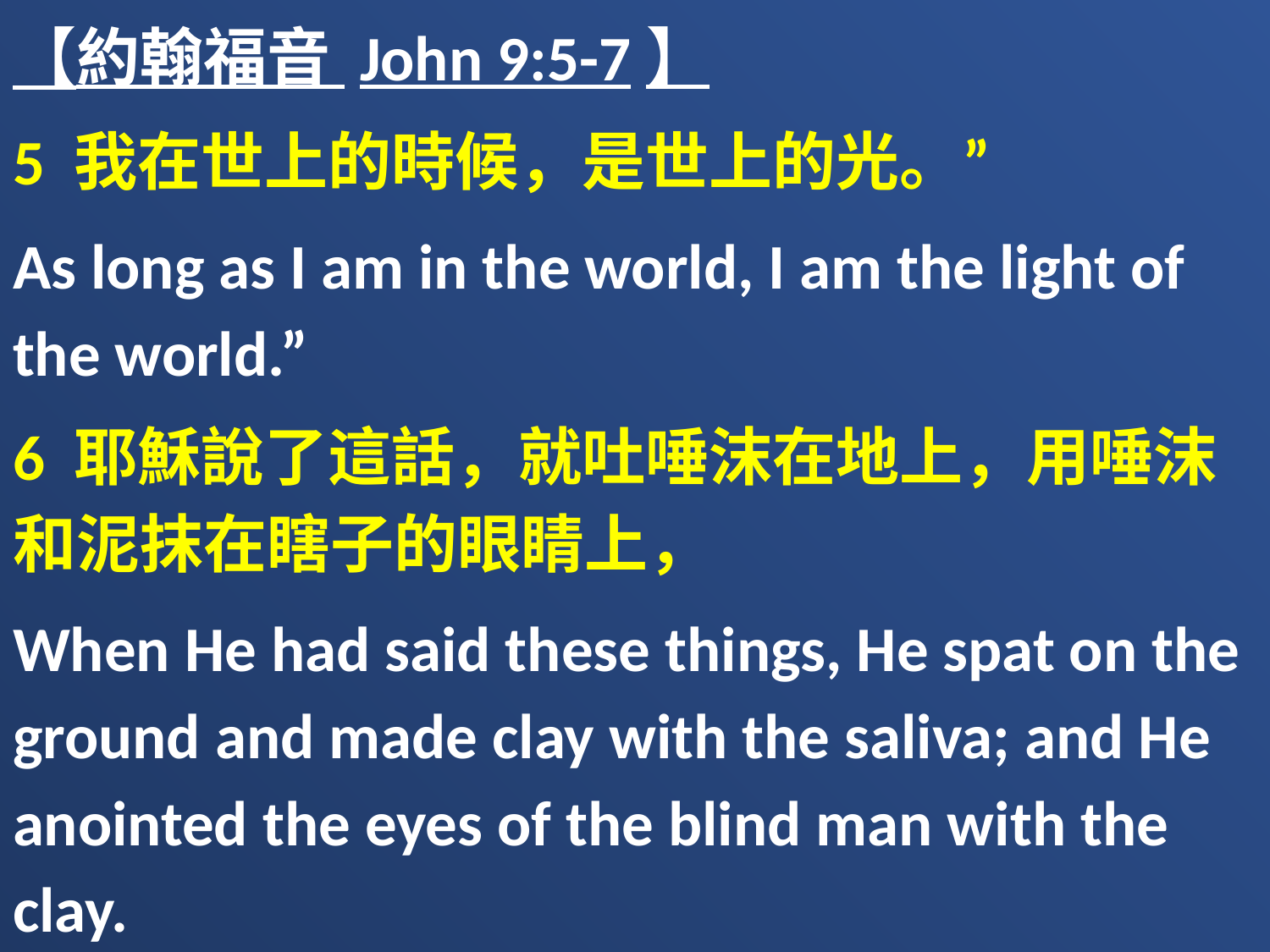

【約翰福音 John 9:5-7】
5 我在世上的時候，是世上的光。”
As long as I am in the world, I am the light of the world.”
6 耶穌說了這話，就吐唾沫在地上，用唾沫和泥抹在瞎子的眼睛上，
When He had said these things, He spat on the ground and made clay with the saliva; and He anointed the eyes of the blind man with the clay.